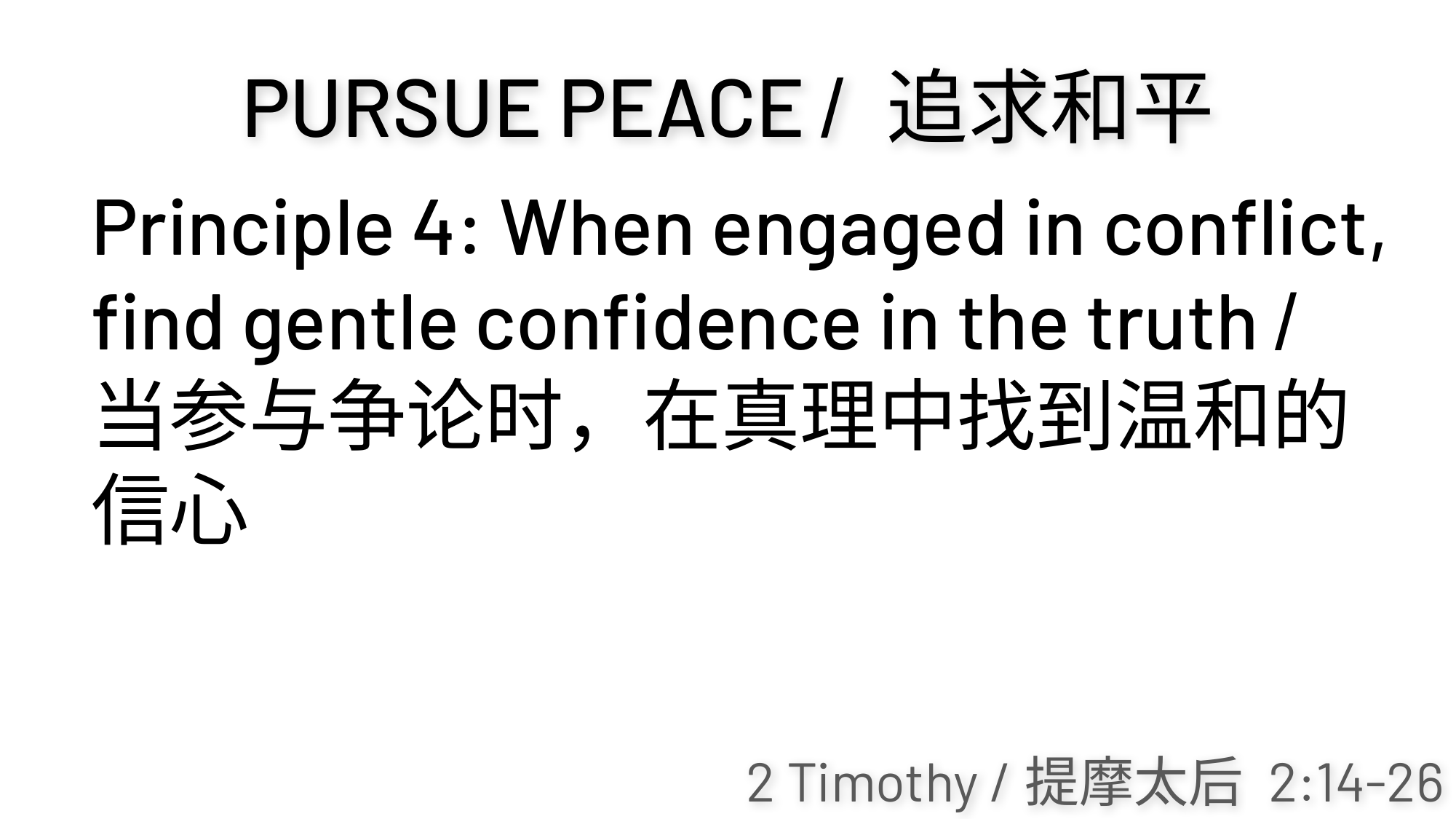

PURSUE PEACE / 追求和平
Principle 4: When engaged in conflict, find gentle confidence in the truth / 当参与争论时，在真理中找到温和的信心
2 Timothy /提摩太后 2:14-26